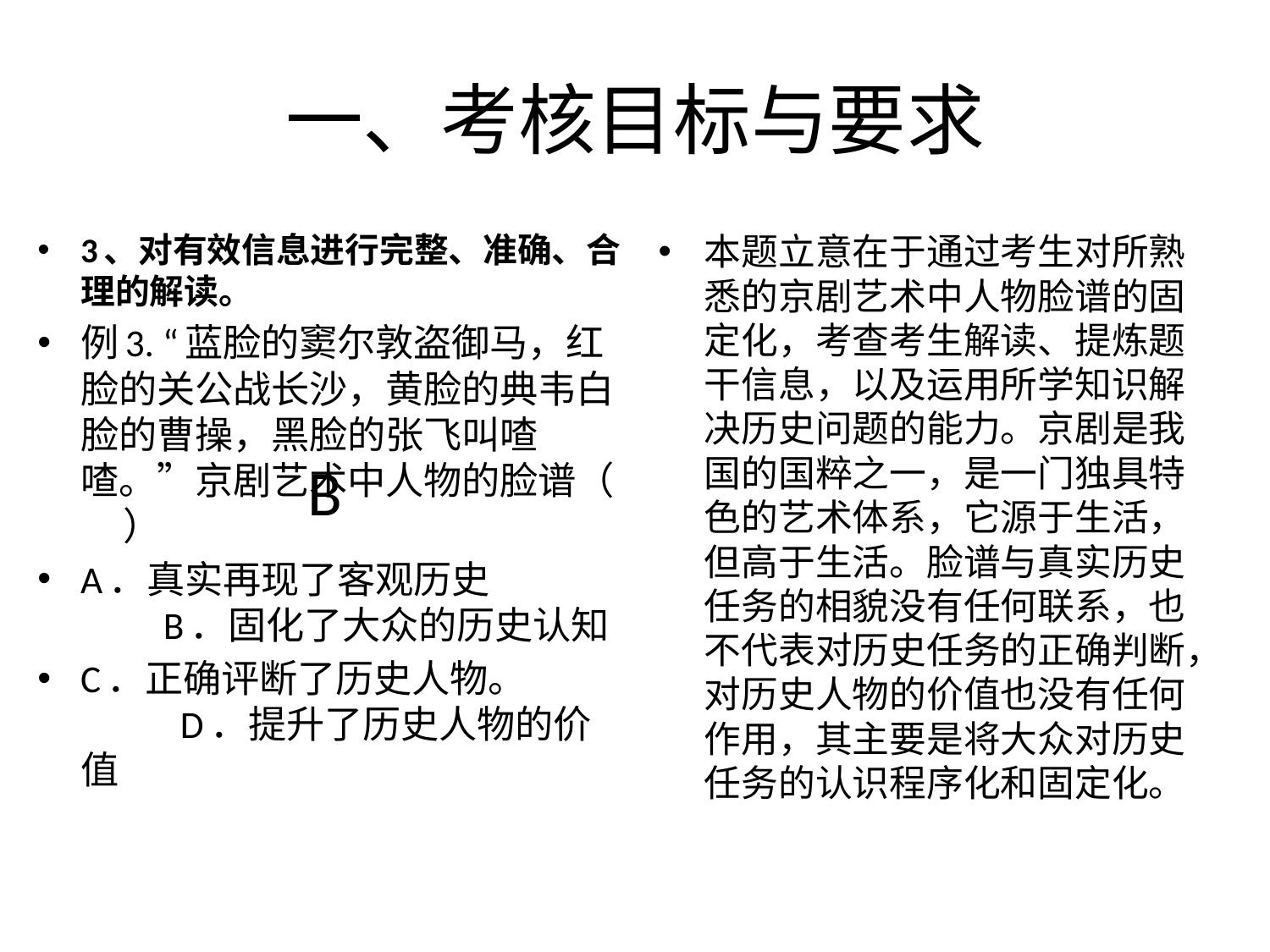

# 一、考核目标与要求
3、对有效信息进行完整、准确、合理的解读。
例3. “蓝脸的窦尔敦盗御马，红脸的关公战长沙，黄脸的典韦白脸的曹操，黑脸的张飞叫喳喳。”京剧艺术中人物的脸谱（      ）
A．真实再现了客观历史                         B．固化了大众的历史认知
C．正确评断了历史人物。                       D．提升了历史人物的价值

本题立意在于通过考生对所熟悉的京剧艺术中人物脸谱的固定化，考查考生解读、提炼题干信息，以及运用所学知识解决历史问题的能力。京剧是我国的国粹之一，是一门独具特色的艺术体系，它源于生活，但高于生活。脸谱与真实历史任务的相貌没有任何联系，也不代表对历史任务的正确判断，对历史人物的价值也没有任何作用，其主要是将大众对历史任务的认识程序化和固定化。
B